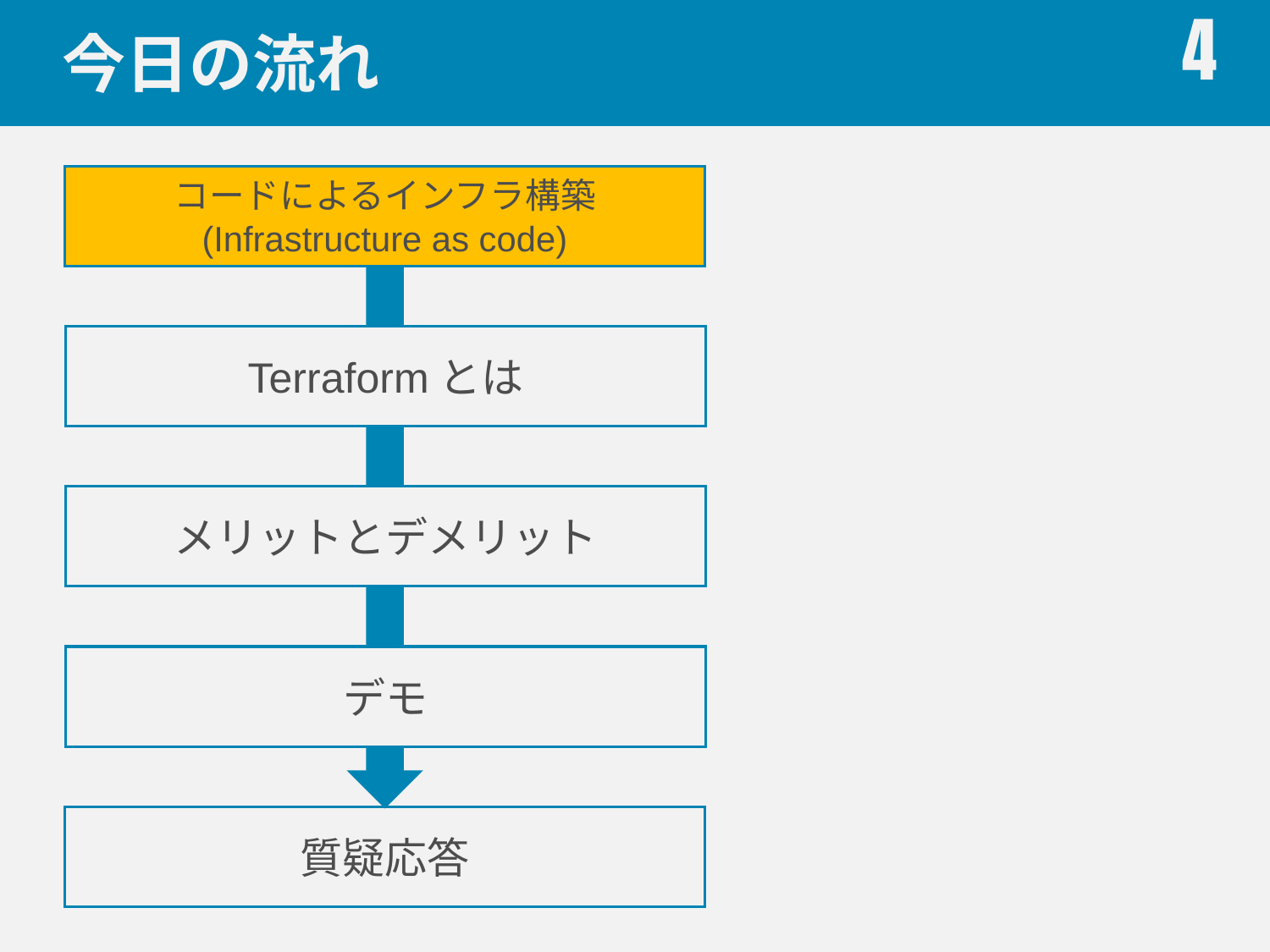

# 今日の流れ
 4
コードによるインフラ構築
(Infrastructure as code)

Terraformとは
メリットとデメリット
デモ
質疑応答